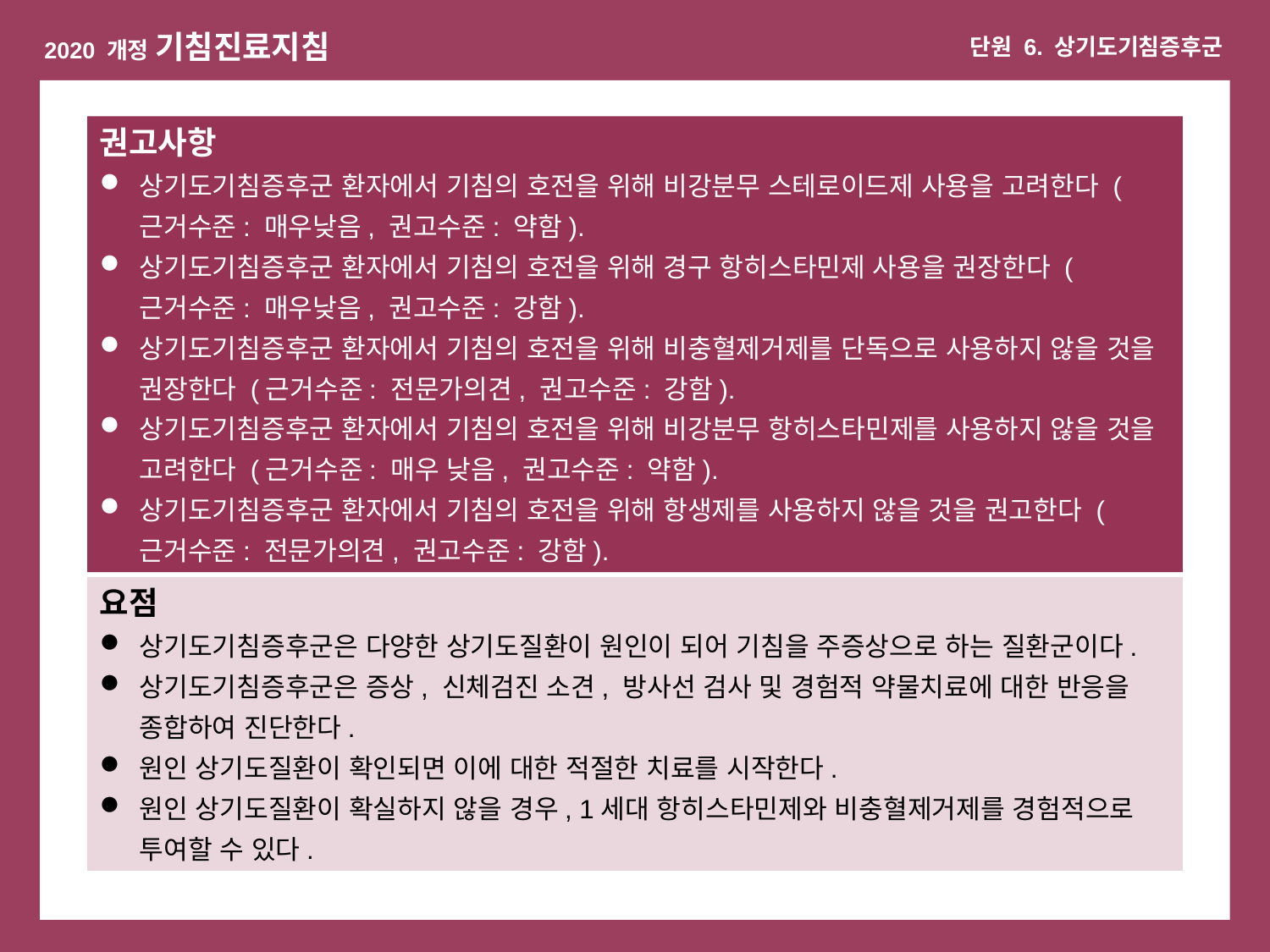

권고사항
상기도기침증후군 환자에서 기침의 호전을 위해 비강분무 스테로이드제 사용을 고려한다 (근거수준: 매우낮음, 권고수준: 약함).
상기도기침증후군 환자에서 기침의 호전을 위해 경구 항히스타민제 사용을 권장한다 (근거수준: 매우낮음, 권고수준: 강함).
상기도기침증후군 환자에서 기침의 호전을 위해 비충혈제거제를 단독으로 사용하지 않을 것을 권장한다 (근거수준: 전문가의견, 권고수준: 강함).
상기도기침증후군 환자에서 기침의 호전을 위해 비강분무 항히스타민제를 사용하지 않을 것을 고려한다 (근거수준: 매우 낮음, 권고수준: 약함).
상기도기침증후군 환자에서 기침의 호전을 위해 항생제를 사용하지 않을 것을 권고한다 (근거수준: 전문가의견, 권고수준: 강함).
요점
상기도기침증후군은 다양한 상기도질환이 원인이 되어 기침을 주증상으로 하는 질환군이다.
상기도기침증후군은 증상, 신체검진 소견, 방사선 검사 및 경험적 약물치료에 대한 반응을 종합하여 진단한다.
원인 상기도질환이 확인되면 이에 대한 적절한 치료를 시작한다.
원인 상기도질환이 확실하지 않을 경우, 1세대 항히스타민제와 비충혈제거제를 경험적으로 투여할 수 있다.